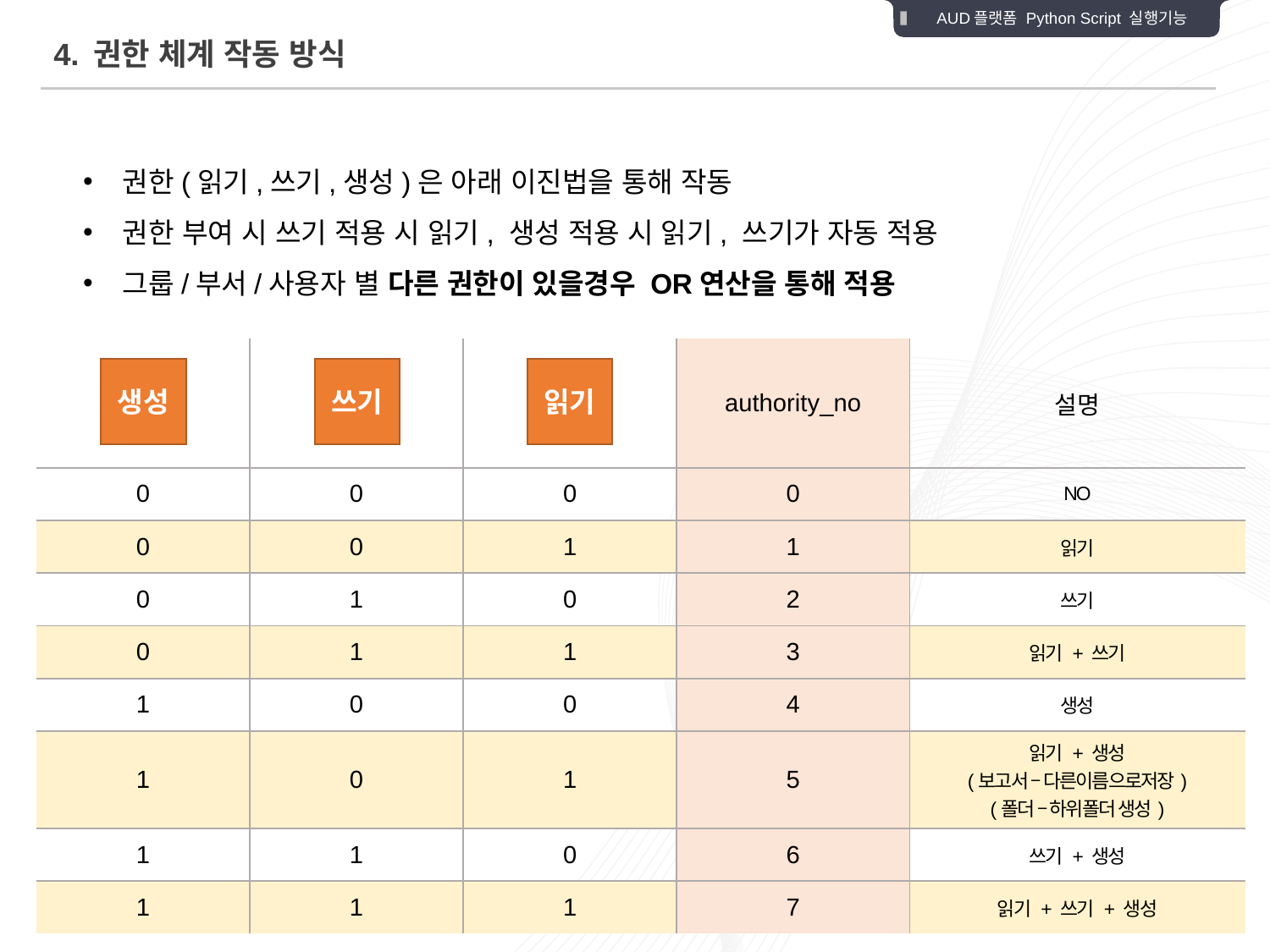

AUD플랫폼 Python Script 실행기능
4. 권한 체계 작동 방식
권한(읽기,쓰기,생성)은 아래 이진법을 통해 작동
권한 부여 시 쓰기 적용 시 읽기, 생성 적용 시 읽기, 쓰기가 자동 적용
그룹/부서/사용자 별 다른 권한이 있을경우 OR연산을 통해 적용
|  |  |  | authority\_no | 설명 |
| --- | --- | --- | --- | --- |
| 0 | 0 | 0 | 0 | NO |
| 0 | 0 | 1 | 1 | 읽기 |
| 0 | 1 | 0 | 2 | 쓰기 |
| 0 | 1 | 1 | 3 | 읽기 + 쓰기 |
| 1 | 0 | 0 | 4 | 생성 |
| 1 | 0 | 1 | 5 | 읽기 + 생성 (보고서 – 다른이름으로저장) (폴더 – 하위폴더 생성) |
| 1 | 1 | 0 | 6 | 쓰기 + 생성 |
| 1 | 1 | 1 | 7 | 읽기 + 쓰기 + 생성 |
생성
쓰기
읽기